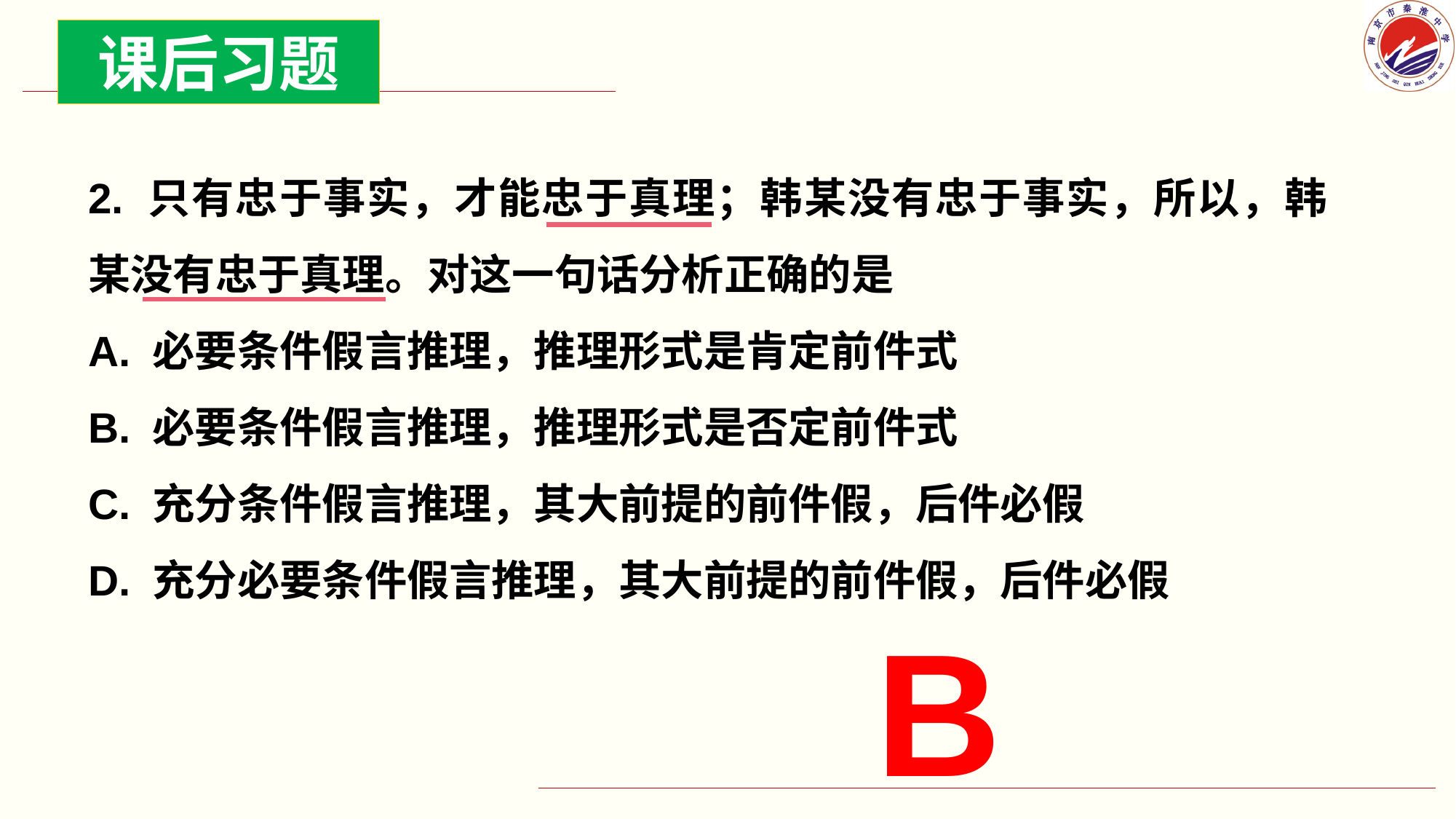

课后习题
2. 只有忠于事实，才能忠于真理；韩某没有忠于事实，所以，韩某没有忠于真理。对这一句话分析正确的是
A. 必要条件假言推理，推理形式是肯定前件式
B. 必要条件假言推理，推理形式是否定前件式
C. 充分条件假言推理，其大前提的前件假，后件必假
D. 充分必要条件假言推理，其大前提的前件假，后件必假
B